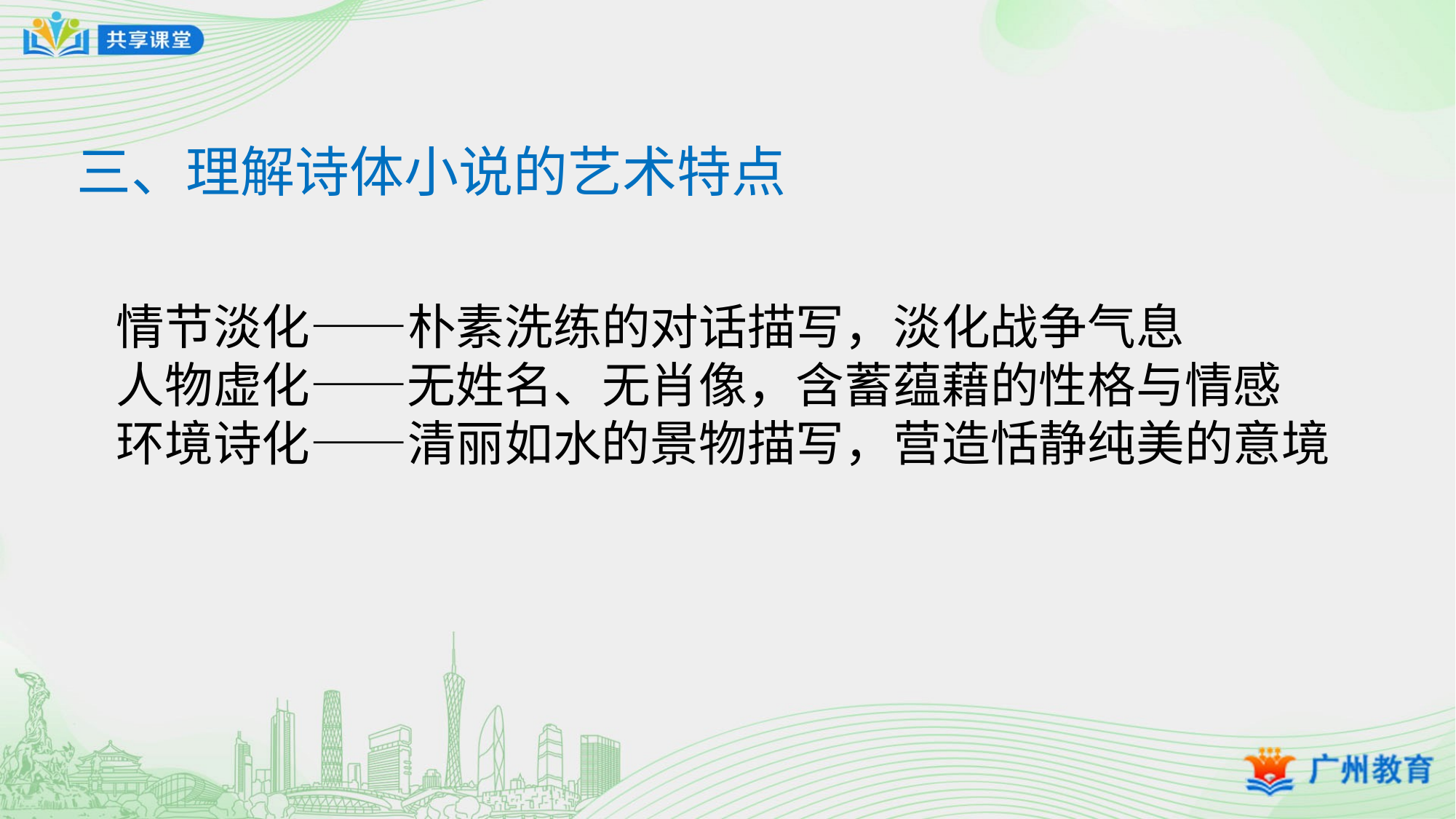

三、理解诗体小说的艺术特点
情节淡化——朴素洗练的对话描写，淡化战争气息
人物虚化——无姓名、无肖像，含蓄蕴藉的性格与情感
环境诗化——清丽如水的景物描写，营造恬静纯美的意境